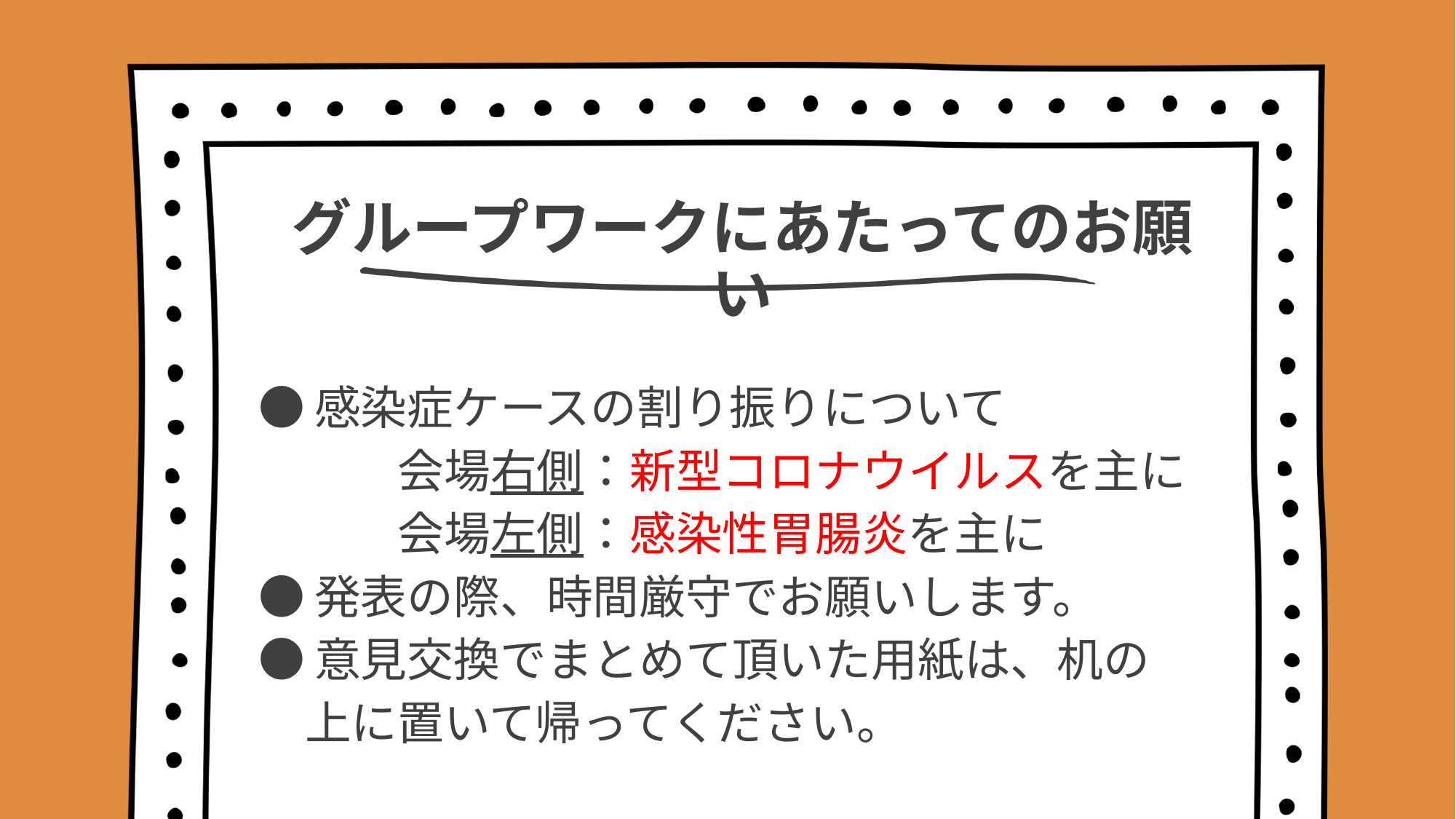

# グループワークにあたってのお願い
●感染症ケースの割り振りについて
　　　会場右側：新型コロナウイルスを主に
　　　会場左側：感染性胃腸炎を主に
●発表の際、時間厳守でお願いします。
●意見交換でまとめて頂いた用紙は、机の
　上に置いて帰ってください。